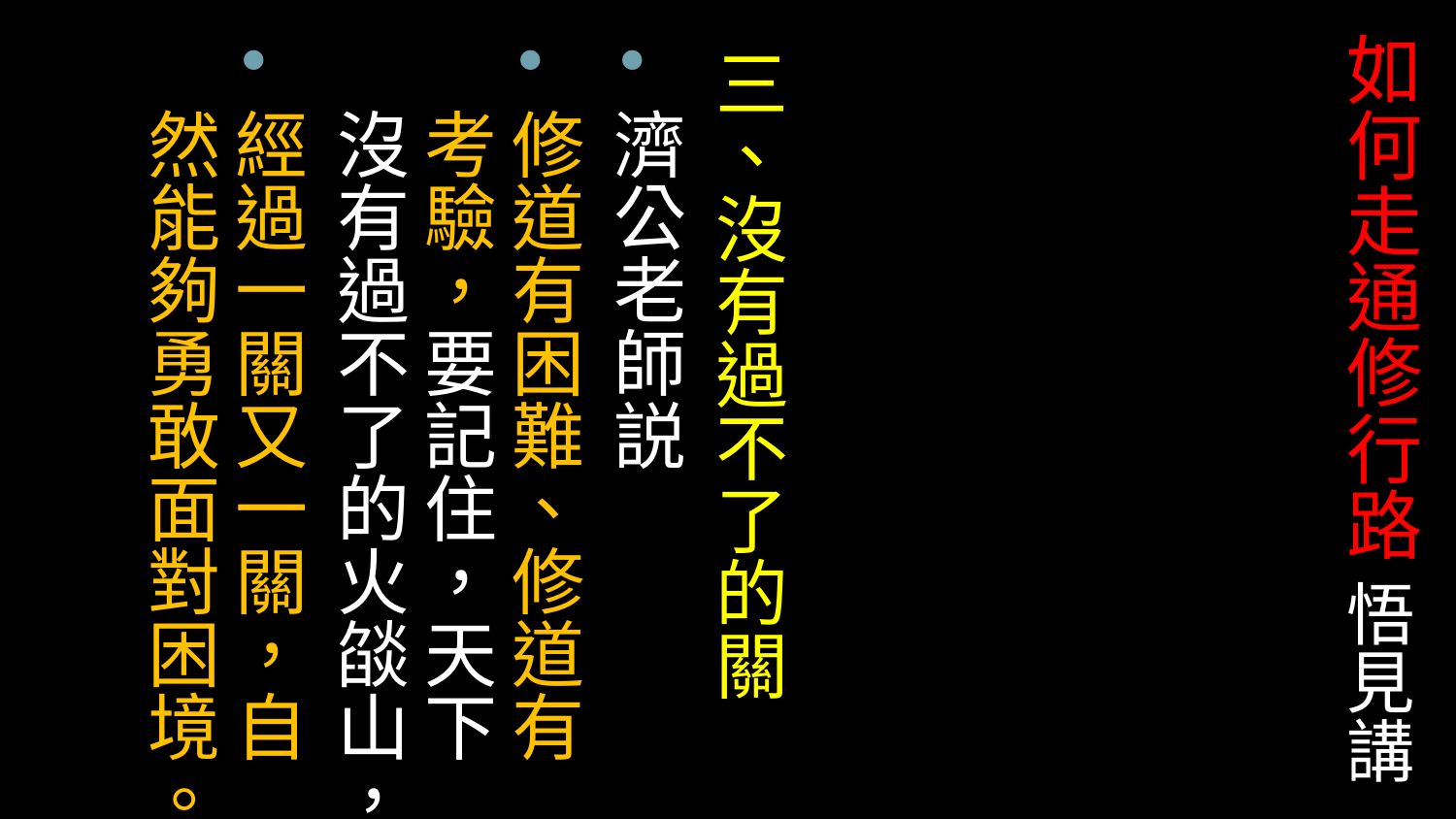

# 如何走通修行路 悟見講
三、沒有過不了的關
濟公老師説
修道有困難、修道有考驗，要記住，天下沒有過不了的火燄山，
經過一關又一關，自然能夠勇敢面對困境。